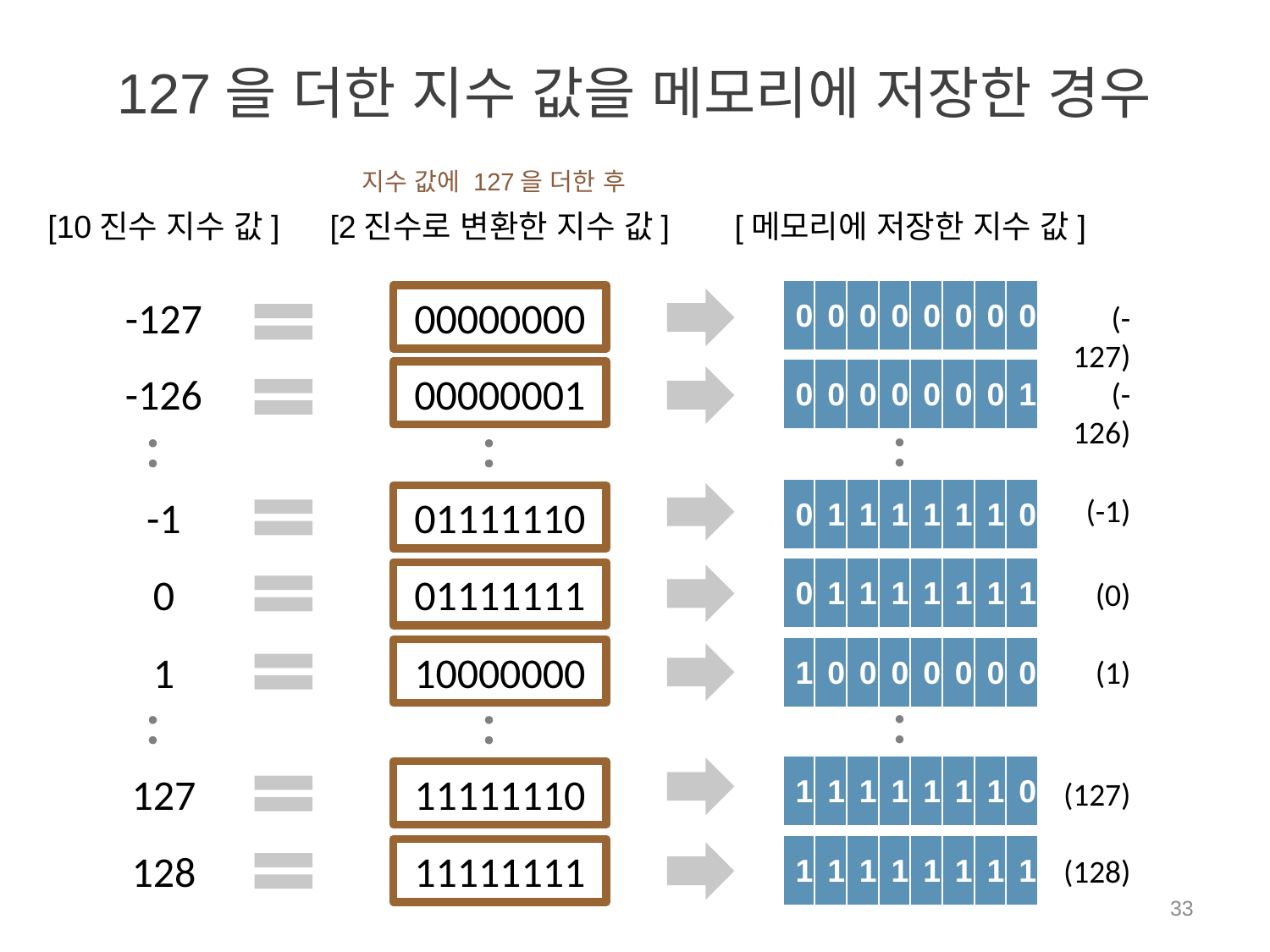

# 127을 더한 지수 값을 메모리에 저장한 경우
지수 값에 127을 더한 후
[2진수로 변환한 지수 값]
[10진수 지수 값]
[메모리에 저장한 지수 값]
| 0 | 0 | 0 | 0 | 0 | 0 | 0 | 0 |
| --- | --- | --- | --- | --- | --- | --- | --- |
00000000
-127

(-127)
| 0 | 0 | 0 | 0 | 0 | 0 | 0 | 1 |
| --- | --- | --- | --- | --- | --- | --- | --- |
00000001
-126

(-126)
：
：
：
| 0 | 1 | 1 | 1 | 1 | 1 | 1 | 0 |
| --- | --- | --- | --- | --- | --- | --- | --- |

(-1)
01111110
-1

| 0 | 1 | 1 | 1 | 1 | 1 | 1 | 1 |
| --- | --- | --- | --- | --- | --- | --- | --- |
01111111
0

(0)
| 1 | 0 | 0 | 0 | 0 | 0 | 0 | 0 |
| --- | --- | --- | --- | --- | --- | --- | --- |
10000000
1

(1)
：
：
：
| 1 | 1 | 1 | 1 | 1 | 1 | 1 | 0 |
| --- | --- | --- | --- | --- | --- | --- | --- |

11111110
127

(127)
| 1 | 1 | 1 | 1 | 1 | 1 | 1 | 1 |
| --- | --- | --- | --- | --- | --- | --- | --- |
11111111
128

(128)
33